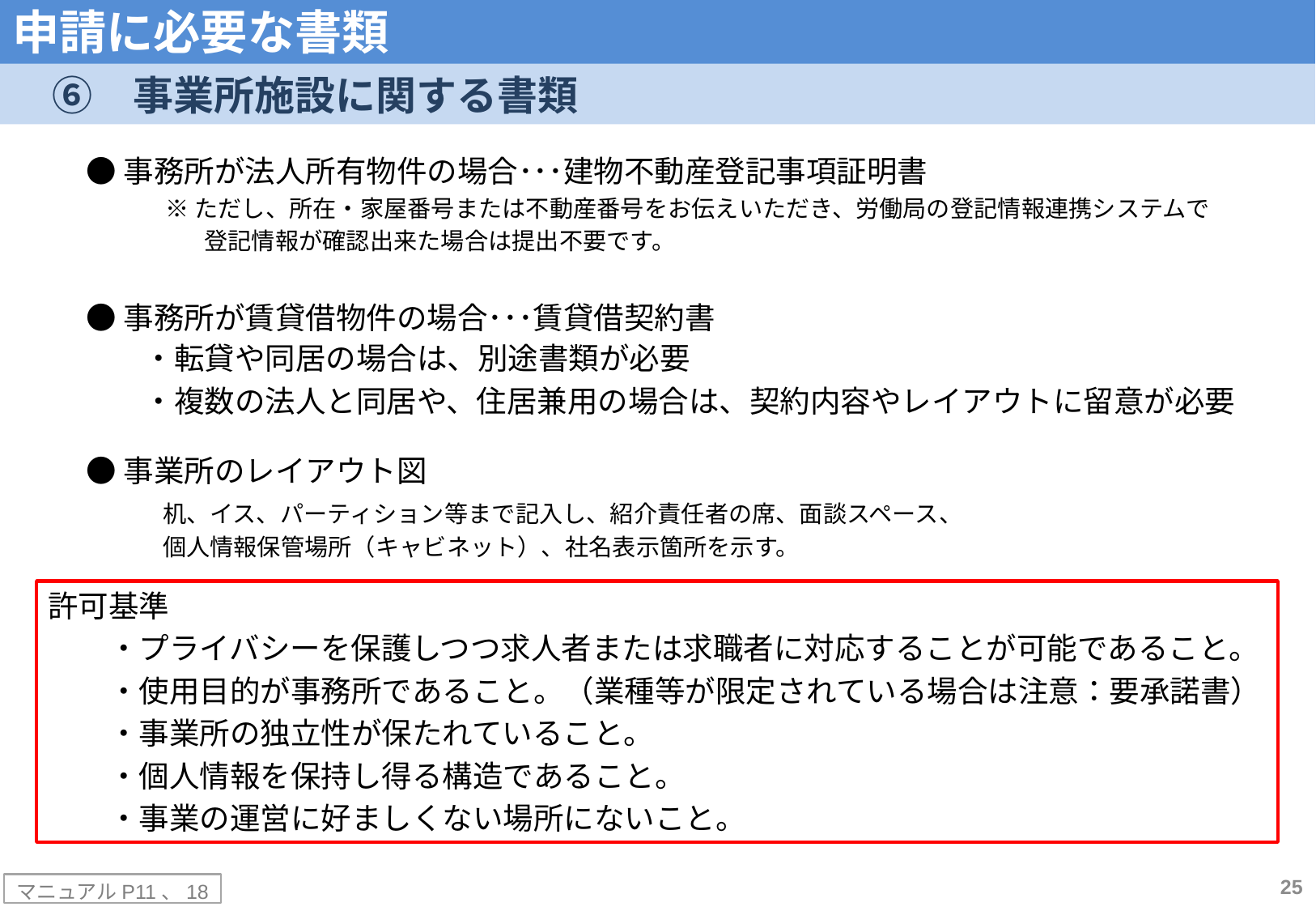

申請に必要な書類
　⑥　事業所施設に関する書類
●事務所が法人所有物件の場合･･･建物不動産登記事項証明書
※ただし、所在・家屋番号または不動産番号をお伝えいただき、労働局の登記情報連携システムで
　　　　　登記情報が確認出来た場合は提出不要です。
●事務所が賃貸借物件の場合･･･賃貸借契約書
・転貸や同居の場合は、別途書類が必要
・複数の法人と同居や、住居兼用の場合は、契約内容やレイアウトに留意が必要
●事業所のレイアウト図
机、イス、パーティション等まで記入し、紹介責任者の席、面談スペース、
個人情報保管場所（キャビネット）、社名表示箇所を示す。
許可基準
　　・プライバシーを保護しつつ求人者または求職者に対応することが可能であること。
　　・使用目的が事務所であること。（業種等が限定されている場合は注意：要承諾書）
　　・事業所の独立性が保たれていること。
　　・個人情報を保持し得る構造であること。
　　・事業の運営に好ましくない場所にないこと。
25
マニュアルP11、18